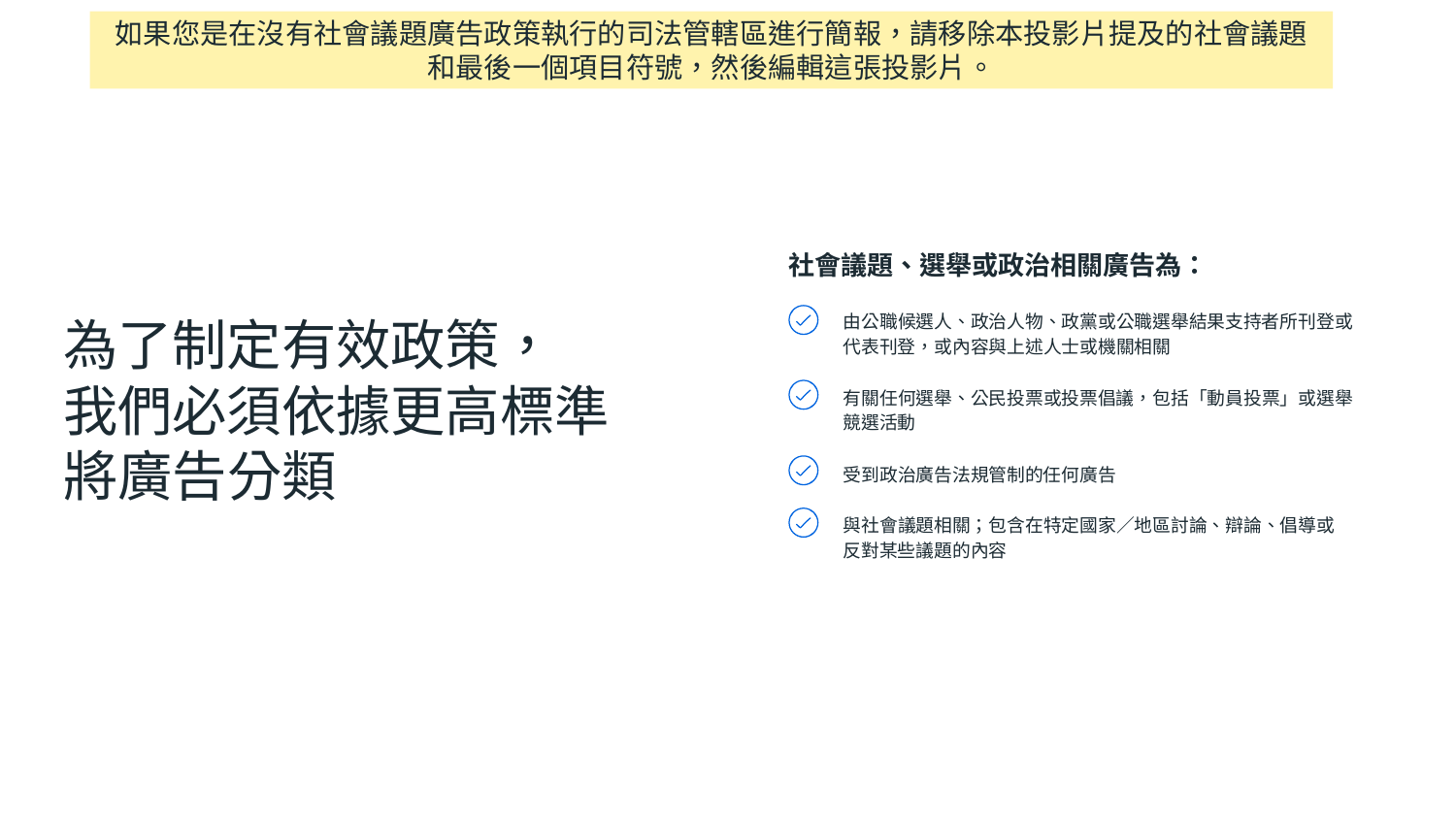

如果您是在沒有社會議題廣告政策執行的司法管轄區進行簡報，請移除本投影片提及的社會議題和最後一個項目符號，然後編輯這張投影片。
社會議題、選舉或政治相關廣告為：
由公職候選人、政治人物、政黨或公職選舉結果支持者所刊登或代表刊登，或內容與上述人士或機關相關
有關任何選舉、公民投票或投票倡議，包括「動員投票」或選舉競選活動
受到政治廣告法規管制的任何廣告
與社會議題相關；包含在特定國家／地區討論、辯論、倡導或
反對某些議題的內容

為了制定有效政策，
我們必須依據更高標準將廣告分類